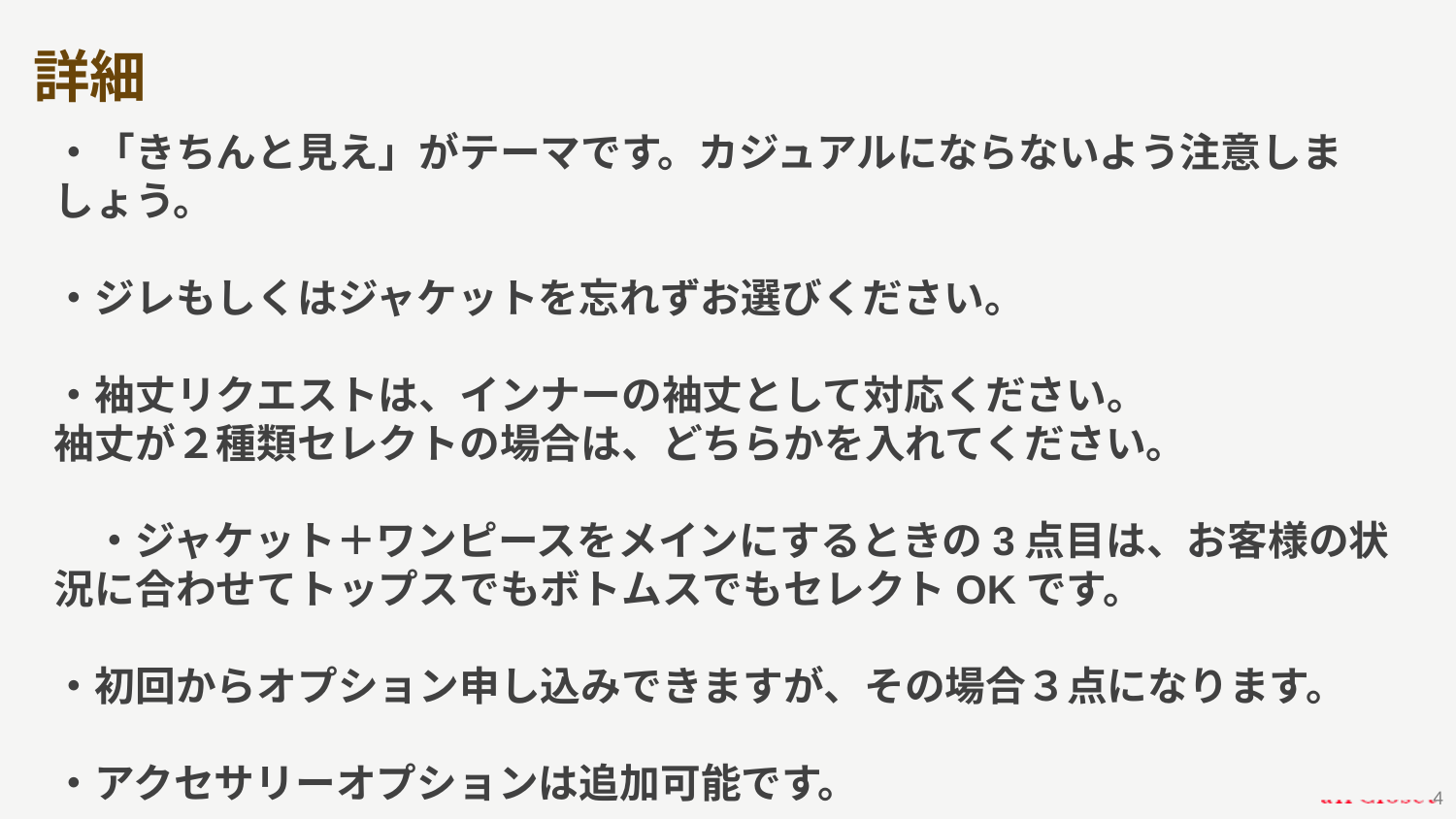

# 詳細
・「きちんと見え」がテーマです。カジュアルにならないよう注意しましょう。

・ジレもしくはジャケットを忘れずお選びください。

・袖丈リクエストは、インナーの袖丈として対応ください。
袖丈が２種類セレクトの場合は、どちらかを入れてください。

　・ジャケット＋ワンピースをメインにするときの3点目は、お客様の状況に合わせてトップスでもボトムスでもセレクトOKです。

・初回からオプション申し込みできますが、その場合３点になります。

・アクセサリーオプションは追加可能です。

4